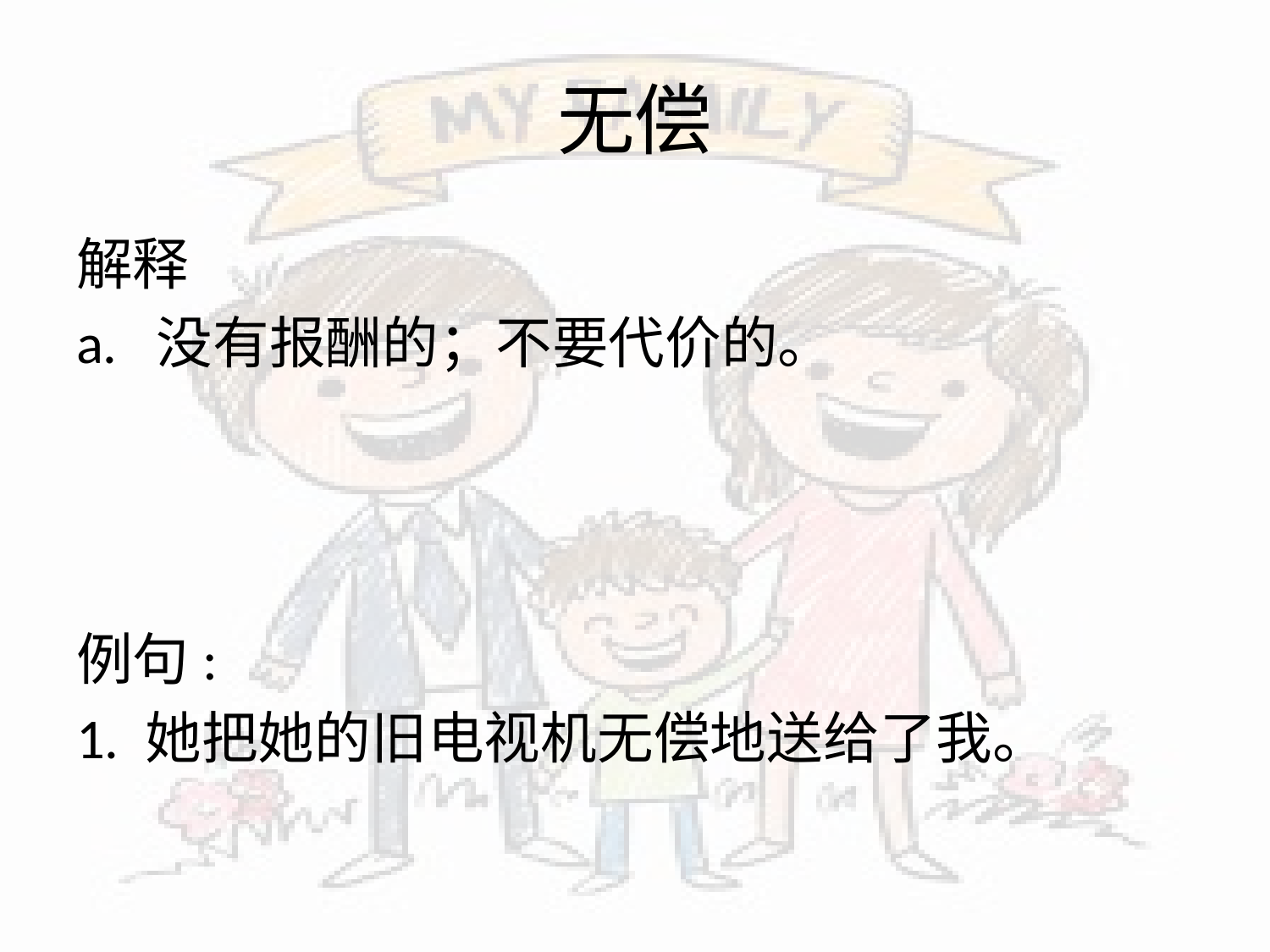

# 无偿
解释
a.  没有报酬的；不要代价的。

例句:
1. 她把她的旧电视机无偿地送给了我。